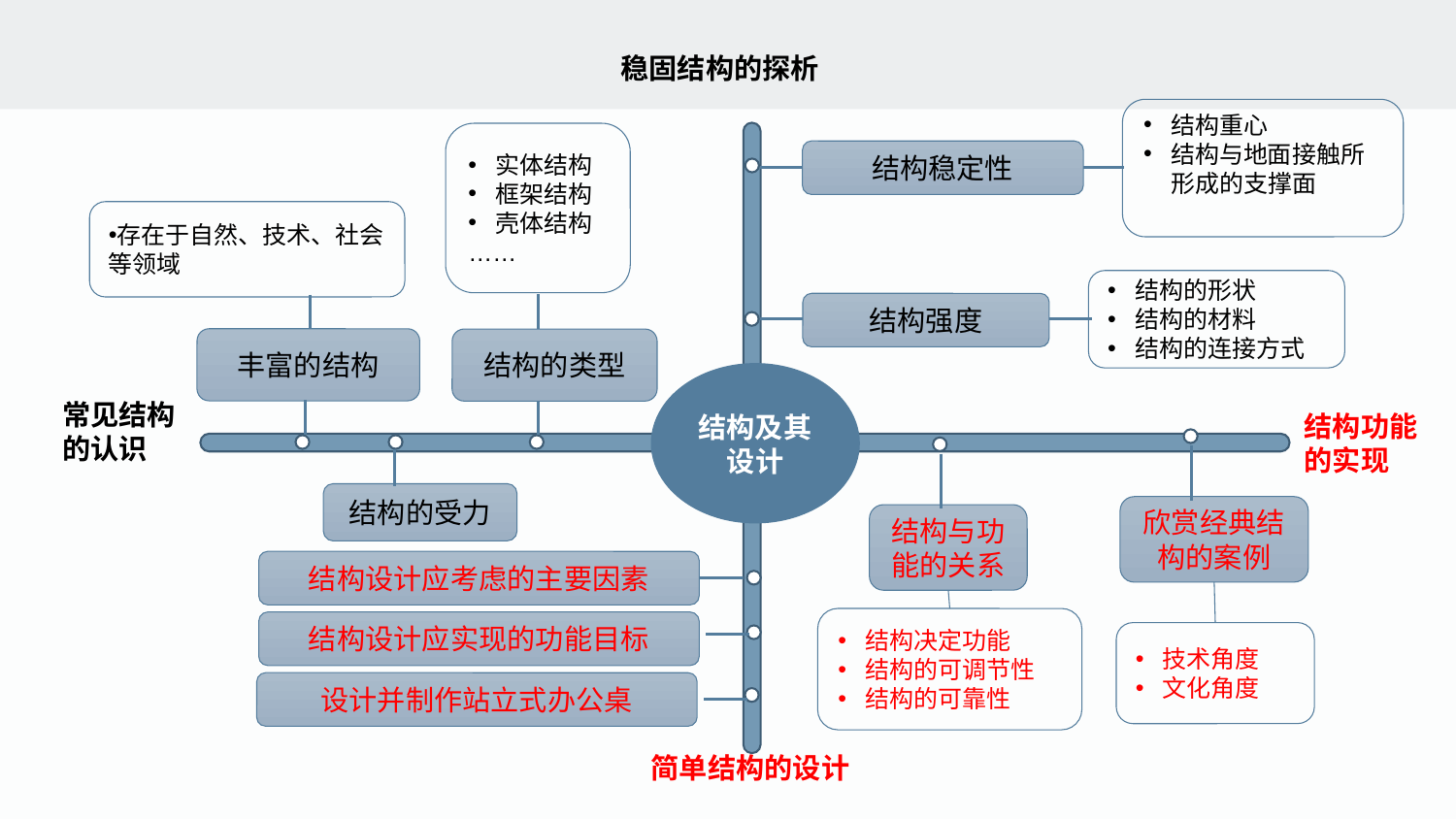

稳固结构的探析
结构重心
结构与地面接触所形成的支撑面

结构稳定性
结构设计应考虑的主要因素
结构设计应实现的功能目标
设计并制作站立式办公桌
实体结构
框架结构
壳体结构
……
结构的类型

存在于自然、技术、社会等领域
结构的形状
结构的材料
结构的连接方式
结构强度

丰富的结构
结构及其设计
常见结构的认识
结构功能的实现

欣赏经典结构的案例
结构的受力
结构与功能的关系

结构决定功能
结构的可调节性
结构的可靠性
技术角度
文化角度

简单结构的设计